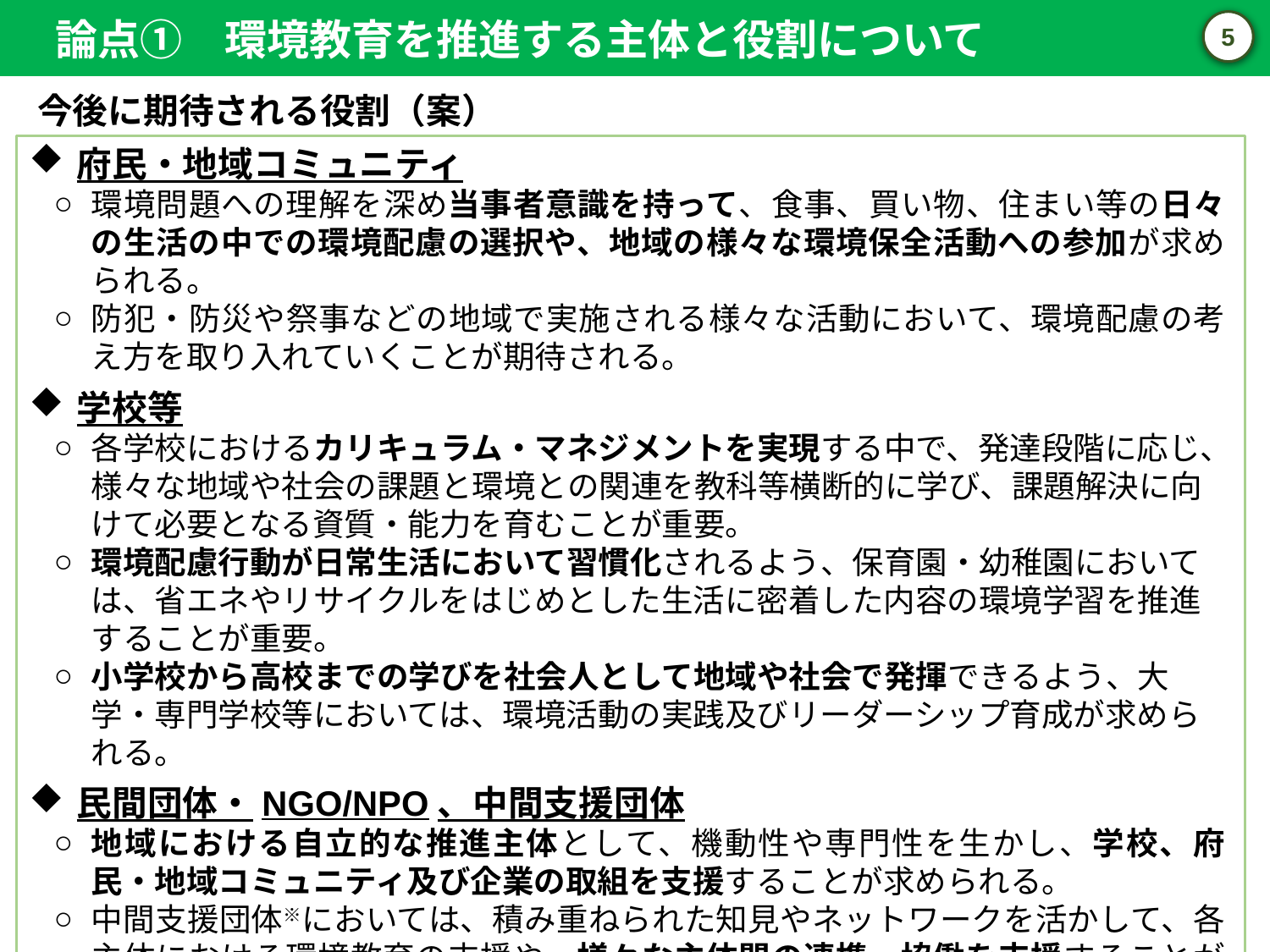

論点①　環境教育を推進する主体と役割について
5
今後に期待される役割（案）
府民・地域コミュニティ
環境問題への理解を深め当事者意識を持って、食事、買い物、住まい等の日々の生活の中での環境配慮の選択や、地域の様々な環境保全活動への参加が求められる。
防犯・防災や祭事などの地域で実施される様々な活動において、環境配慮の考え方を取り入れていくことが期待される。
学校等
各学校におけるカリキュラム・マネジメントを実現する中で、発達段階に応じ、様々な地域や社会の課題と環境との関連を教科等横断的に学び、課題解決に向けて必要となる資質・能力を育むことが重要。
環境配慮行動が日常生活において習慣化されるよう、保育園・幼稚園においては、省エネやリサイクルをはじめとした生活に密着した内容の環境学習を推進することが重要。
小学校から高校までの学びを社会人として地域や社会で発揮できるよう、大学・専門学校等においては、環境活動の実践及びリーダーシップ育成が求められる。
民間団体・NGO/NPO、中間支援団体
地域における自立的な推進主体として、機動性や専門性を生かし、学校、府民・地域コミュニティ及び企業の取組を支援することが求められる。
中間支援団体※においては、積み重ねられた知見やネットワークを活かして、各主体における環境教育の支援や、様々な主体間の連携・協働を支援することが期待される。
　　※市民、ＮＰＯ、企業、行政等の間にたって様々な活動を支援する組織であり、コンサルテーションや情報提供
　 　　 などの支援や資源の仲介、政策提言等を行う組織